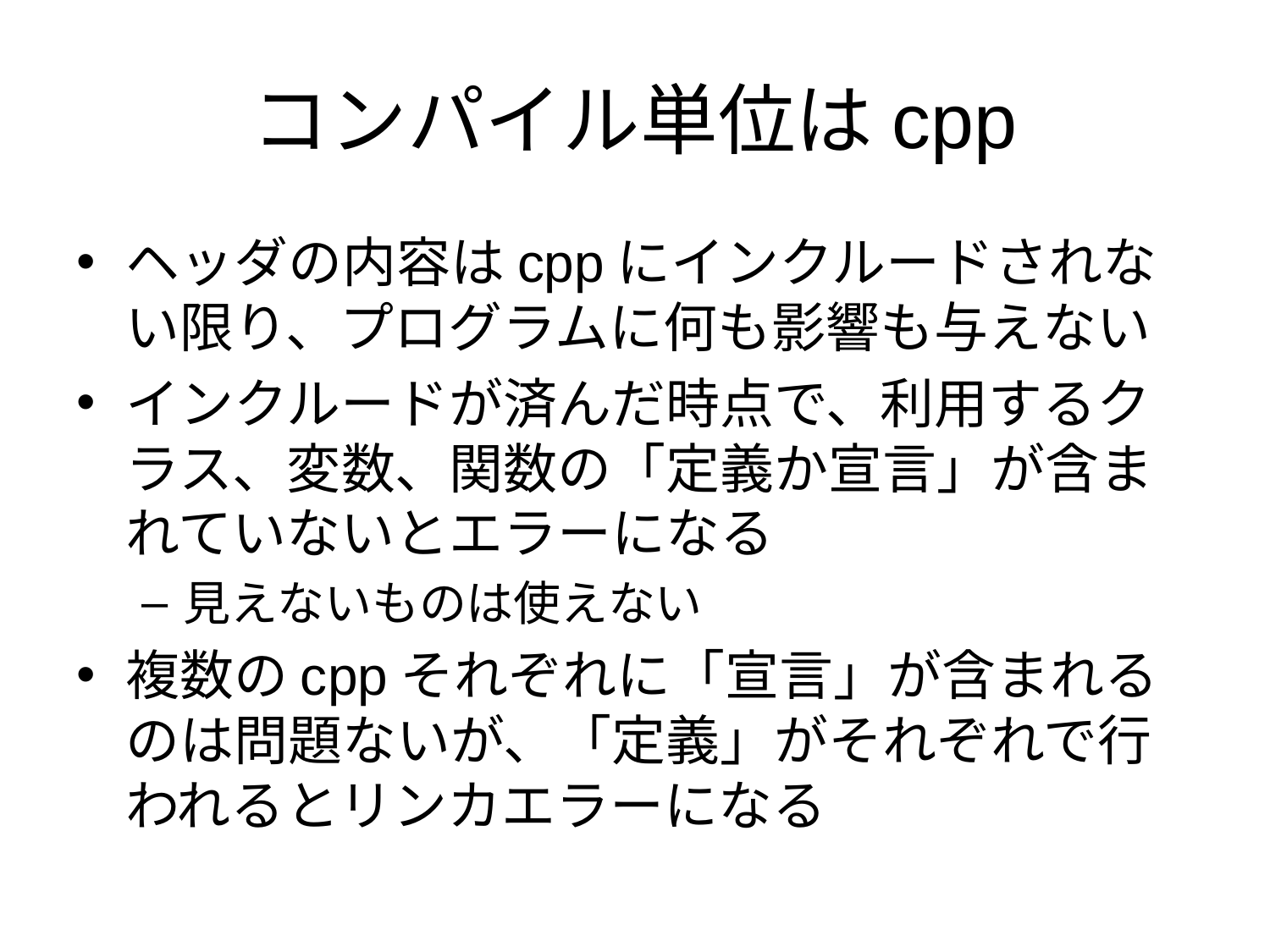

# コンパイル単位はcpp
ヘッダの内容はcppにインクルードされない限り、プログラムに何も影響も与えない
インクルードが済んだ時点で、利用するクラス、変数、関数の「定義か宣言」が含まれていないとエラーになる
見えないものは使えない
複数のcppそれぞれに「宣言」が含まれるのは問題ないが、「定義」がそれぞれで行われるとリンカエラーになる